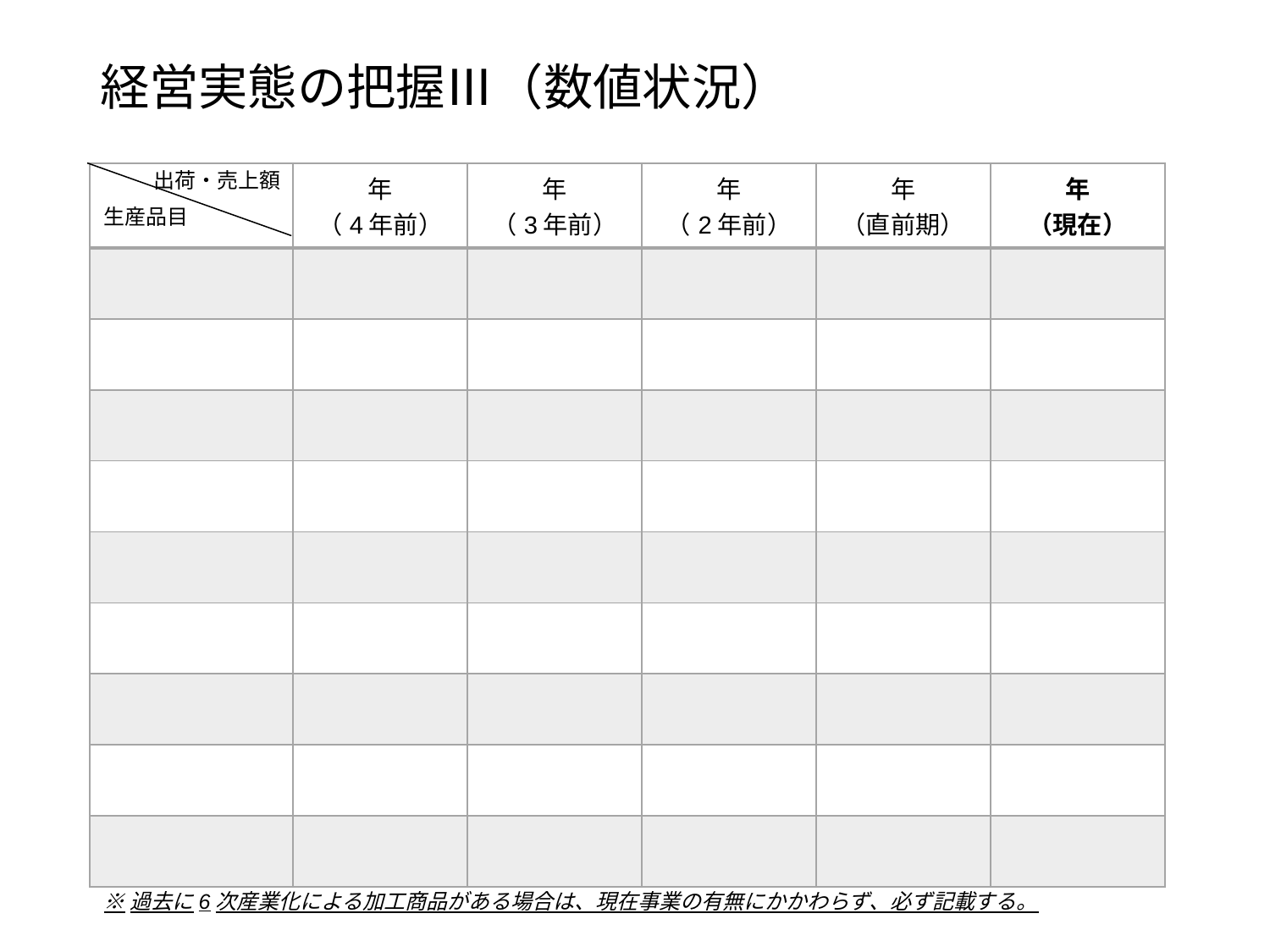

# 経営実態の把握Ⅲ（数値状況）
出荷・売上額
|  | 年 （4年前） | 年 （3年前） | 年 （2年前） | 年 （直前期） | 年 （現在） |
| --- | --- | --- | --- | --- | --- |
|  |  |  |  |  |  |
|  |  |  |  |  |  |
|  |  |  |  |  |  |
|  |  |  |  |  |  |
|  |  |  |  |  |  |
|  |  |  |  |  |  |
|  |  |  |  |  |  |
|  |  |  |  |  |  |
|  |  |  |  |  |  |
生産品目
※過去に6次産業化による加工商品がある場合は、現在事業の有無にかかわらず、必ず記載する。